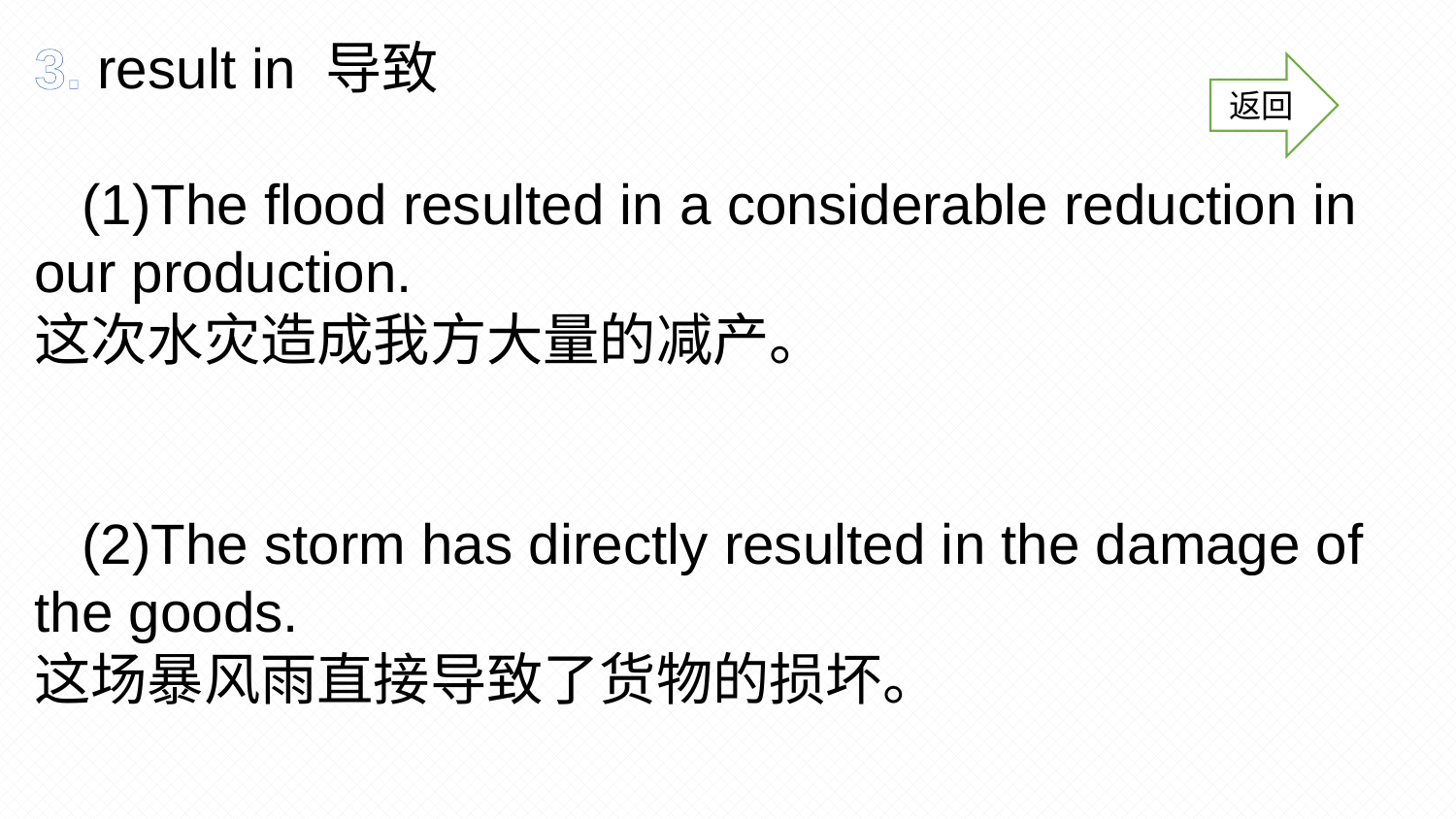

3. result in 导致

   (1)The flood resulted in a considerable reduction in our production.
这次水灾造成我方大量的减产。

   (2)The storm has directly resulted in the damage of the goods.
这场暴风雨直接导致了货物的损坏。

返回